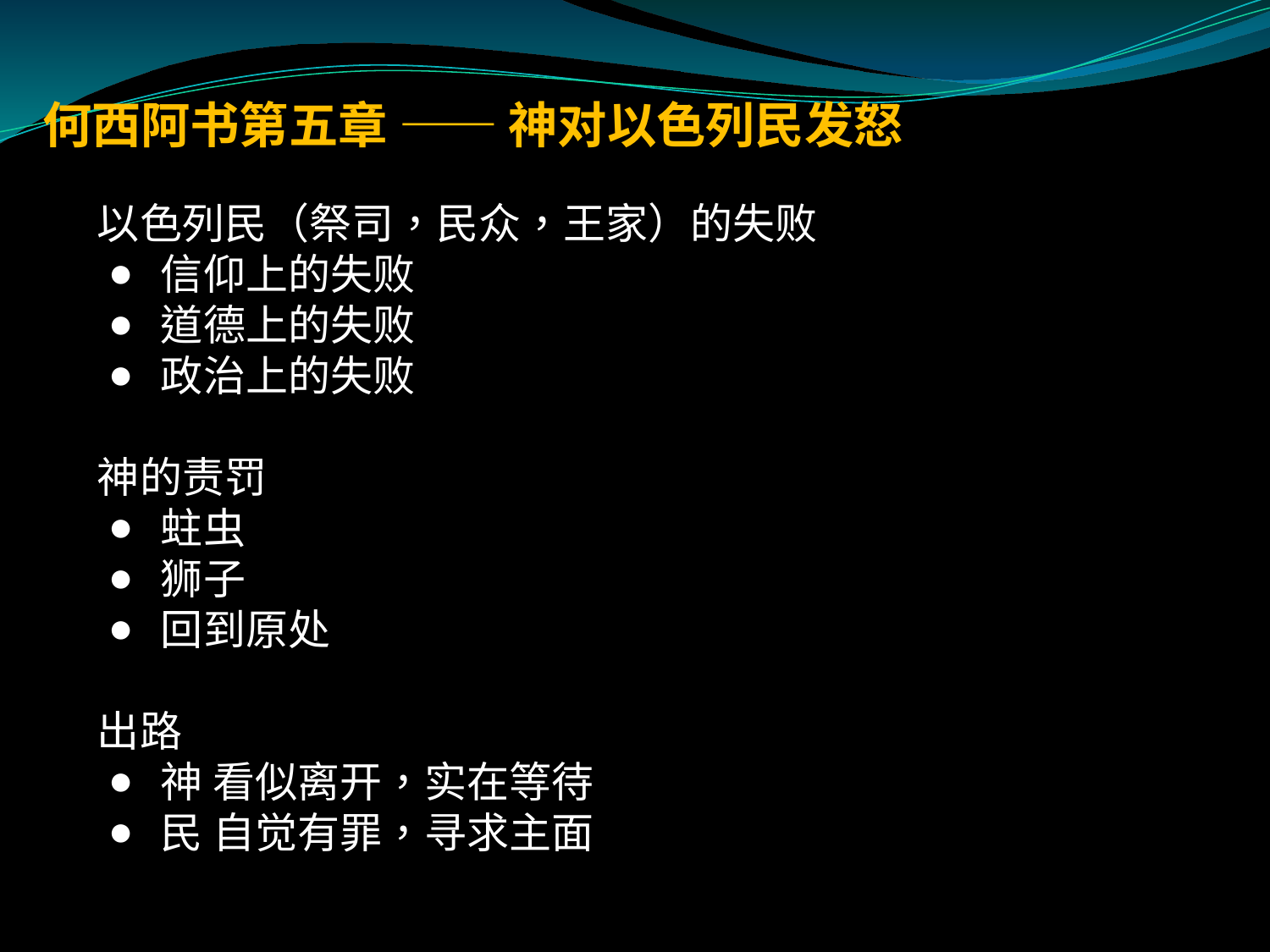

# 何西阿书第五章 —— 神对以色列民发怒
以色列民（祭司，民众，王家）的失败
信仰上的失败
道德上的失败
政治上的失败

神的责罚
蛀虫
狮子
回到原处

出路
神 看似离开，实在等待
民 自觉有罪，寻求主面